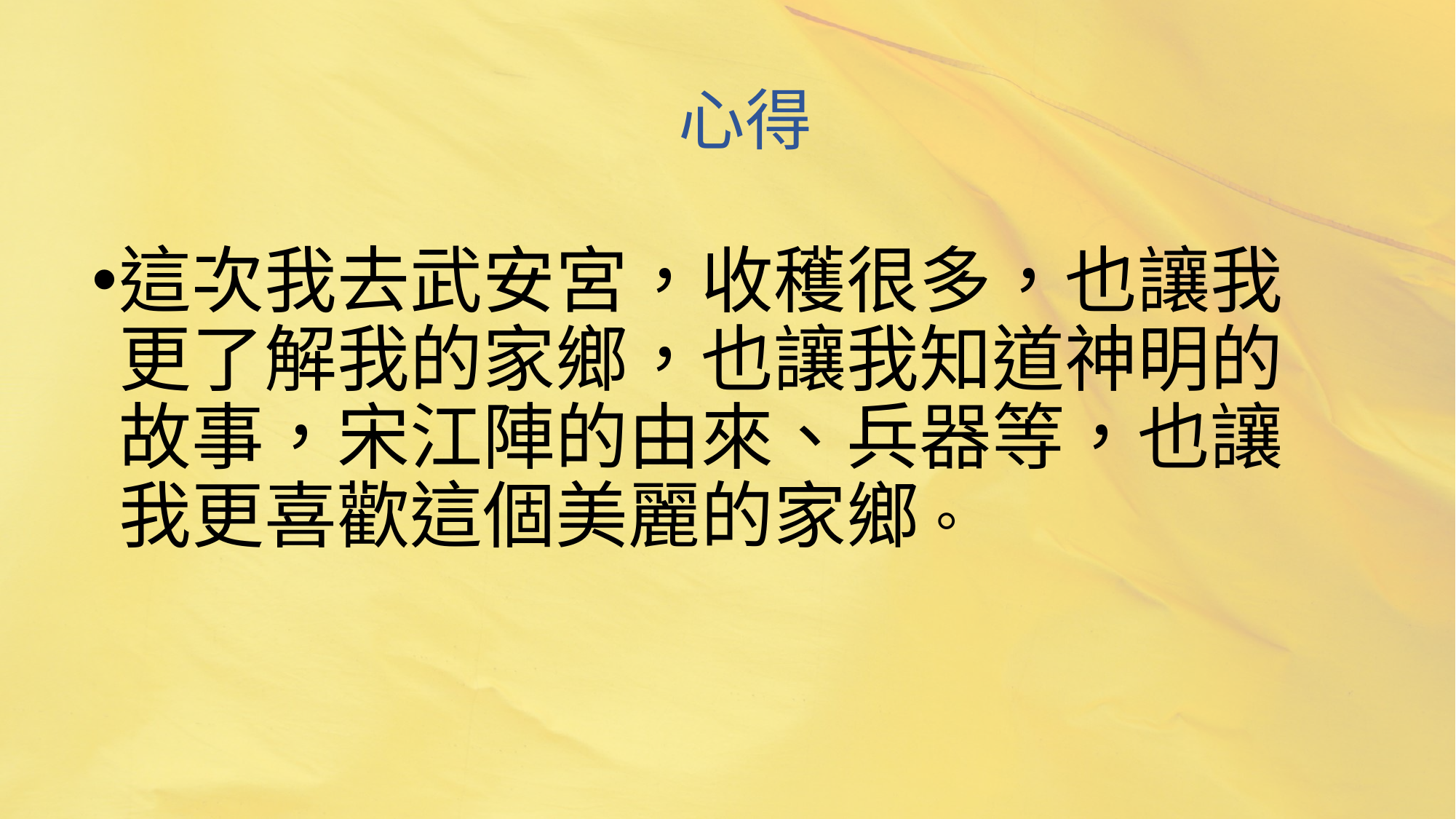

# 心得
這次我去武安宮，收穫很多，也讓我更了解我的家鄉，也讓我知道神明的故事，宋江陣的由來、兵器等，也讓我更喜歡這個美麗的家鄉。